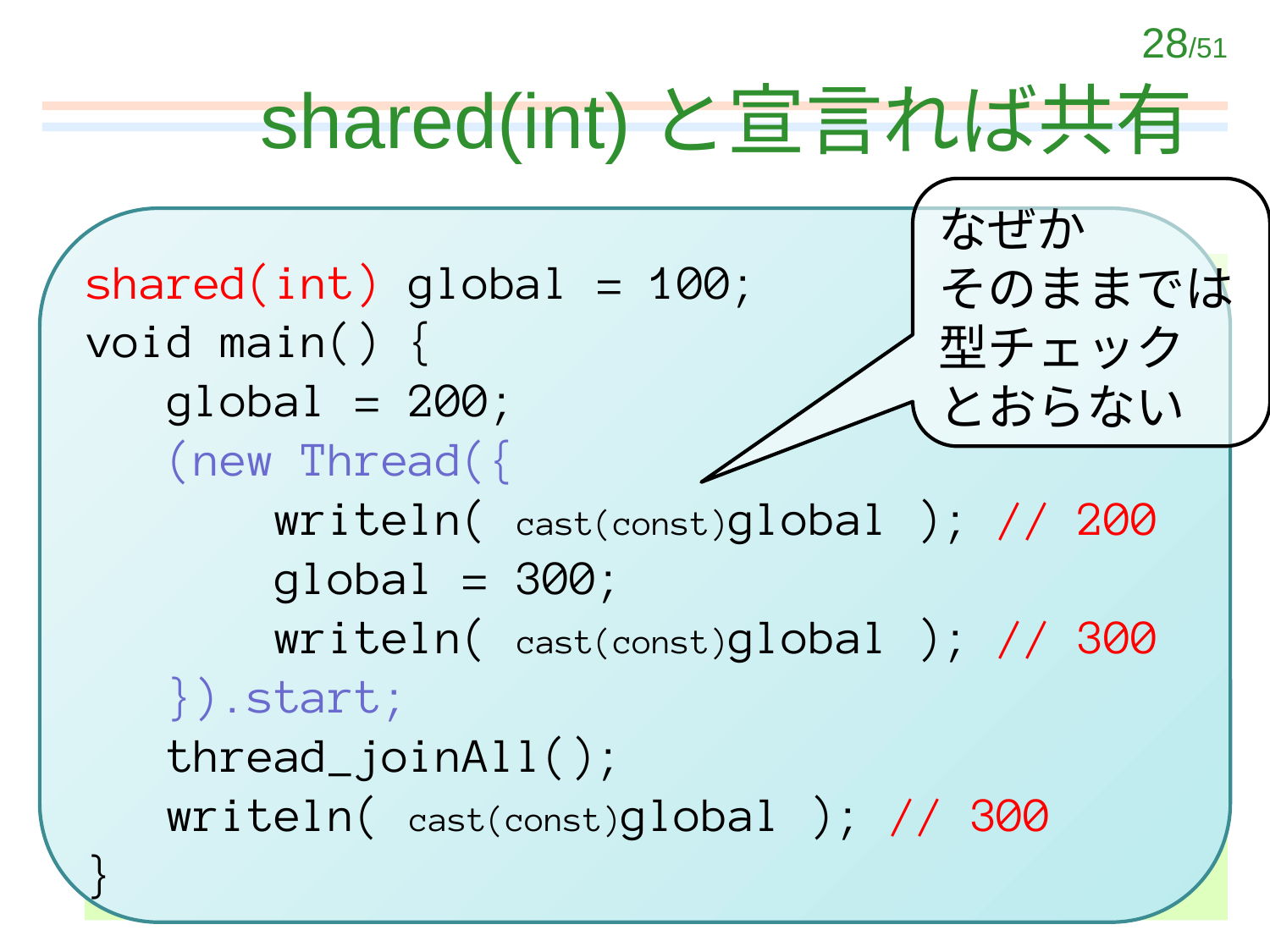

# shared(int)と宣言れば共有
なぜか
そのままでは
型チェック
とおらない
shared(int) global = 100;
void main() {
   global = 200;
   (new Thread({
       writeln( cast(const)global ); // 200
       global = 300;
       writeln( cast(const)global ); // 300
   }).start;
   thread_joinAll();
   writeln( cast(const)global ); // 300
}